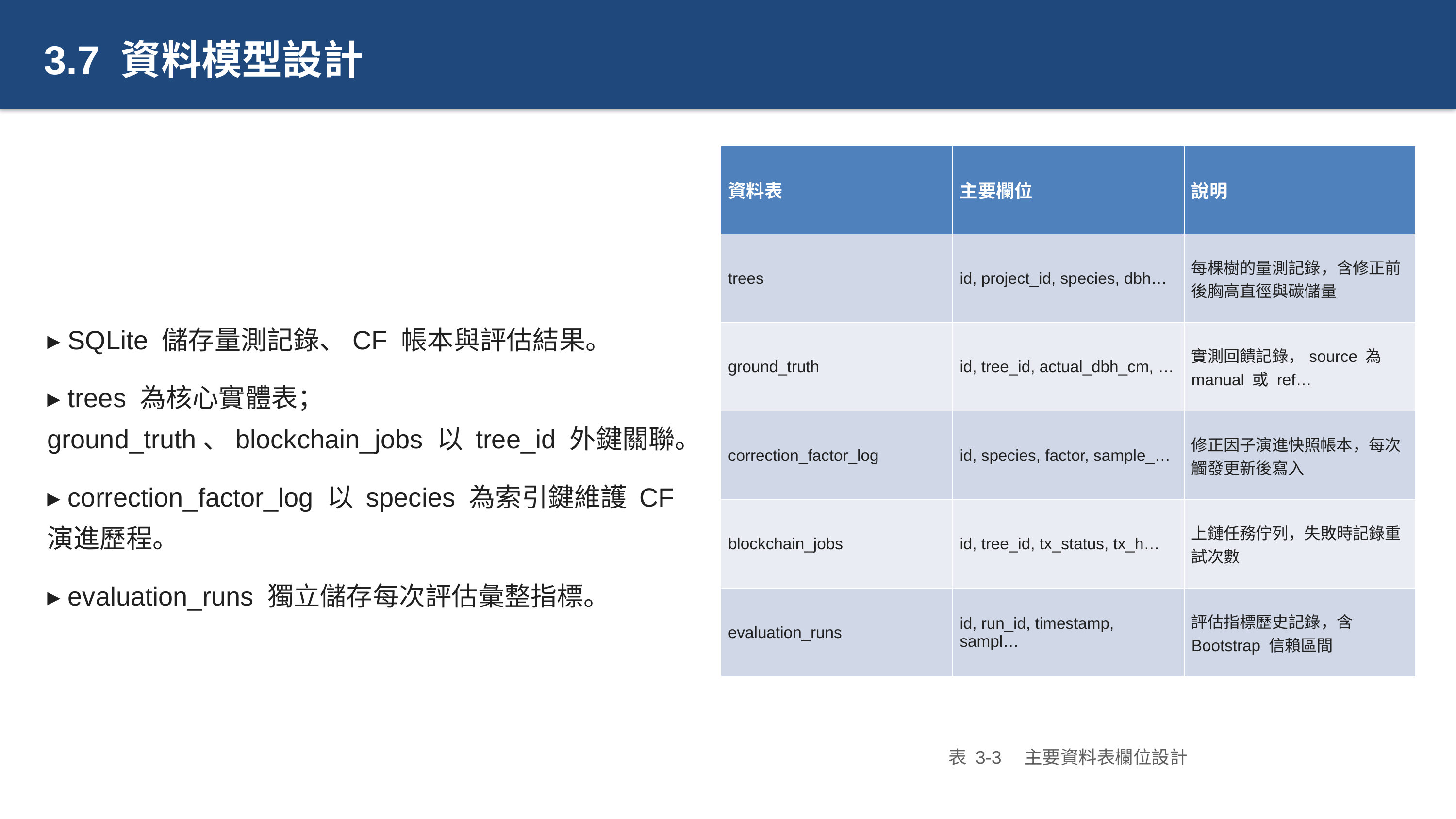

3.7 資料模型設計
▸ SQLite 儲存量測記錄、CF 帳本與評估結果。
▸ trees 為核心實體表；ground_truth、blockchain_jobs 以 tree_id 外鍵關聯。
▸ correction_factor_log 以 species 為索引鍵維護 CF 演進歷程。
▸ evaluation_runs 獨立儲存每次評估彙整指標。
| 資料表 | 主要欄位 | 說明 |
| --- | --- | --- |
| trees | id, project\_id, species, dbh… | 每棵樹的量測記錄，含修正前後胸高直徑與碳儲量 |
| ground\_truth | id, tree\_id, actual\_dbh\_cm, … | 實測回饋記錄，source 為 manual 或 ref… |
| correction\_factor\_log | id, species, factor, sample\_… | 修正因子演進快照帳本，每次觸發更新後寫入 |
| blockchain\_jobs | id, tree\_id, tx\_status, tx\_h… | 上鏈任務佇列，失敗時記錄重試次數 |
| evaluation\_runs | id, run\_id, timestamp, sampl… | 評估指標歷史記錄，含 Bootstrap 信賴區間 |
表 3-3　主要資料表欄位設計